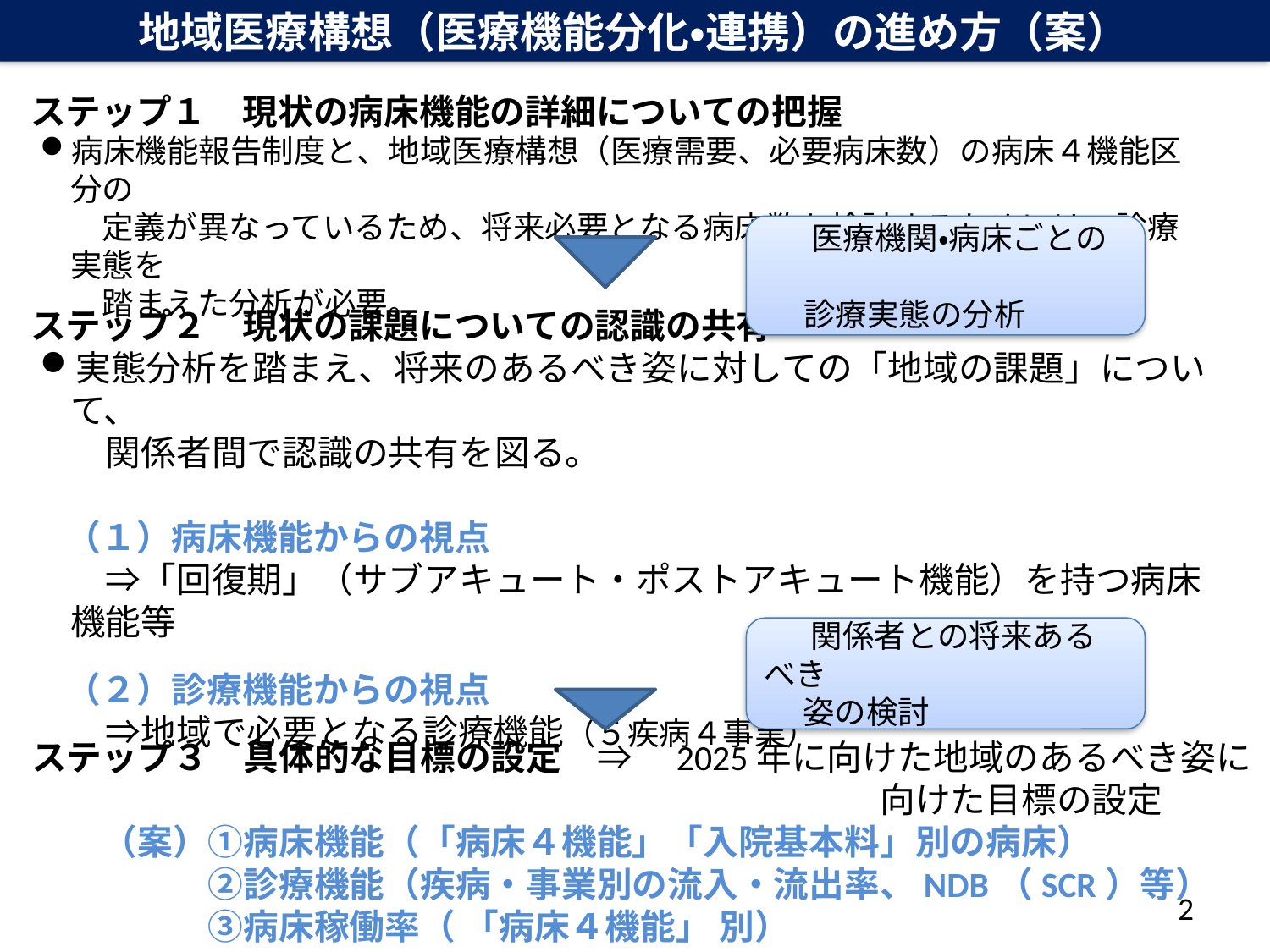

地域医療構想（医療機能分化・連携）の進め方（案）

ステップ１　現状の病床機能の詳細についての把握
病床機能報告制度と、地域医療構想（医療需要、必要病床数）の病床４機能区分の
　定義が異なっているため、将来必要となる病床数を検討するためには、診療実態を
　踏まえた分析が必要。

 　医療機関・病床ごとの
　 診療実態の分析

ステップ２　現状の課題についての認識の共有
実態分析を踏まえ、将来のあるべき姿に対しての「地域の課題」について、
　関係者間で認識の共有を図る。

　（１）病床機能からの視点
　⇒「回復期」（サブアキュート・ポストアキュート機能）を持つ病床機能等

　（２）診療機能からの視点
　⇒地域で必要となる診療機能（５疾病４事業）
 　関係者との将来あるべき
　 姿の検討

ステップ３　具体的な目標の設定　⇒　2025年に向けた地域のあるべき姿に
　　　　　　　　　　　　　　　　　　　　　　　　向けた目標の設定
　　（案）①病床機能（「病床４機能」「入院基本料」別の病床）
　　　　　②診療機能（疾病・事業別の流入・流出率、NDB（SCR）等）
　　　　　③病床稼働率（ 「病床４機能」 別）
2